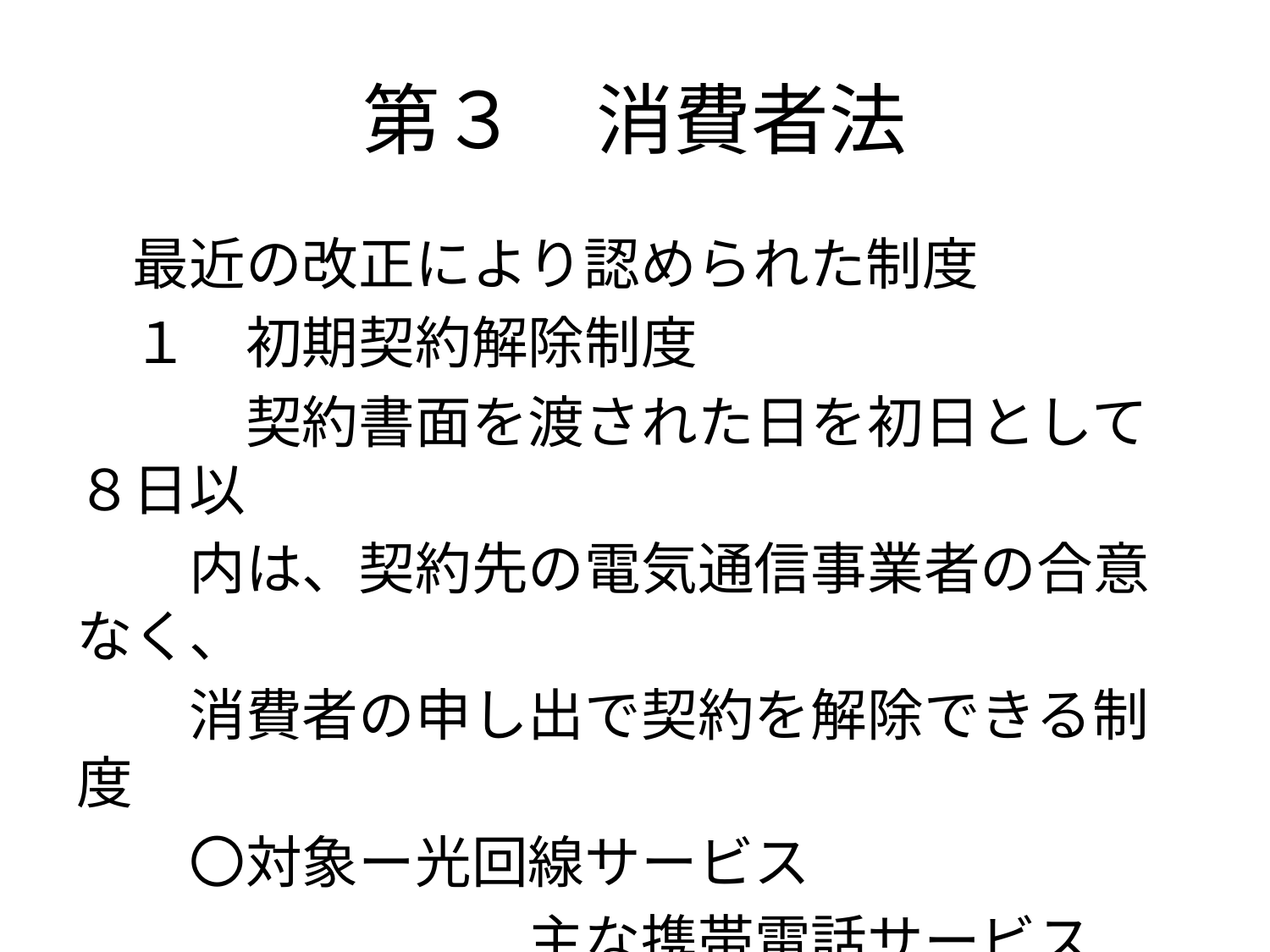

# 第３　消費者法
　最近の改正により認められた制度
　１　初期契約解除制度
　　　契約書面を渡された日を初日として８日以
　　内は、契約先の電気通信事業者の合意なく、
　　消費者の申し出で契約を解除できる制度
　　〇対象ー光回線サービス
　　　　　　　　主な携帯電話サービス